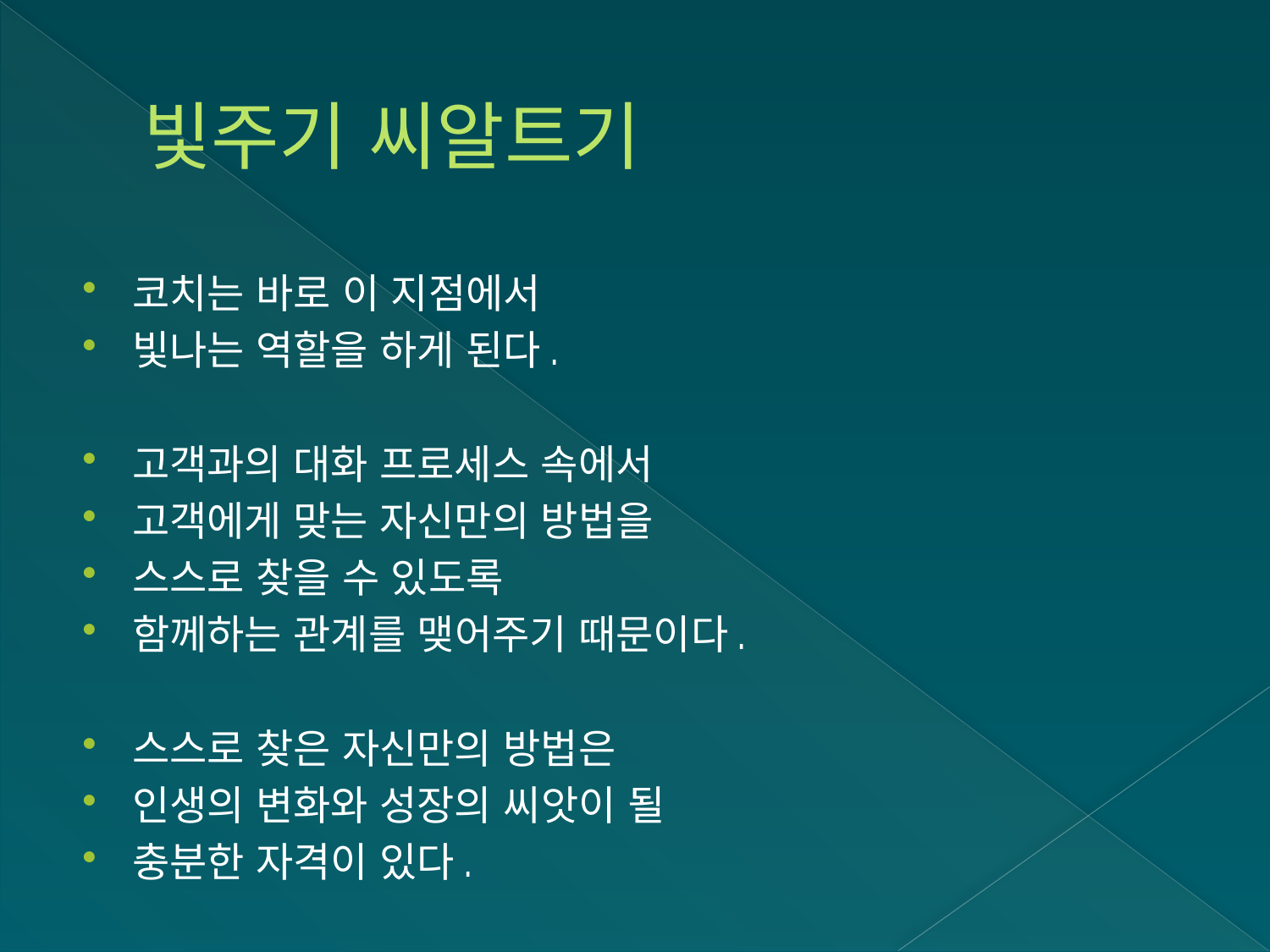

# 빛주기 씨알트기
코치는 바로 이 지점에서
빛나는 역할을 하게 된다.

고객과의 대화 프로세스 속에서
고객에게 맞는 자신만의 방법을
스스로 찾을 수 있도록
함께하는 관계를 맺어주기 때문이다.

스스로 찾은 자신만의 방법은
인생의 변화와 성장의 씨앗이 될
충분한 자격이 있다.